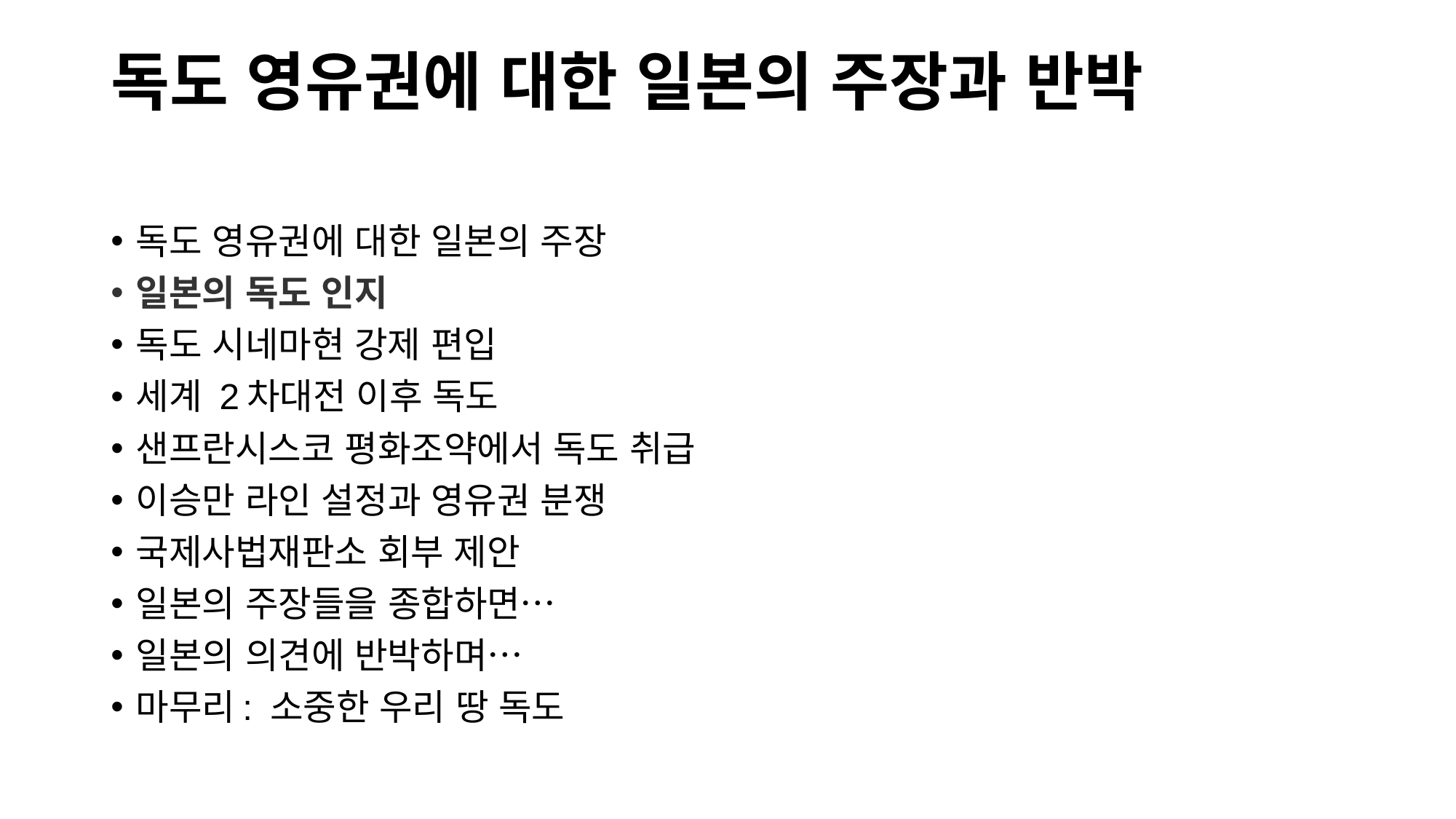

# 독도 영유권에 대한 일본의 주장과 반박
독도 영유권에 대한 일본의 주장
일본의 독도 인지
독도 시네마현 강제 편입
세계 2차대전 이후 독도
샌프란시스코 평화조약에서 독도 취급
이승만 라인 설정과 영유권 분쟁
국제사법재판소 회부 제안
일본의 주장들을 종합하면…
일본의 의견에 반박하며…
마무리: 소중한 우리 땅 독도